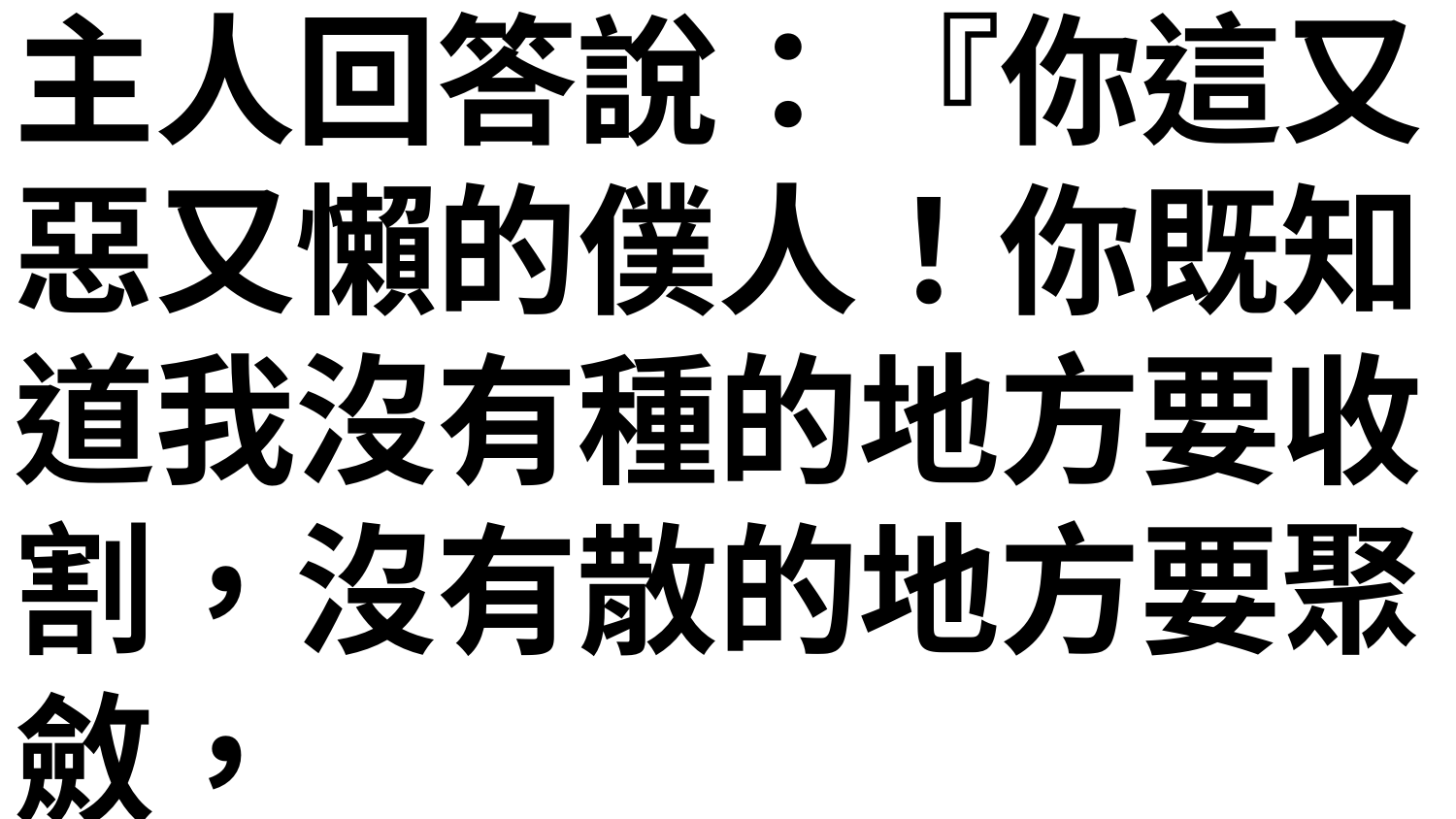

主人回答說：『你這又惡又懶的僕人！你既知道我沒有種的地方要收割，沒有散的地方要聚斂，